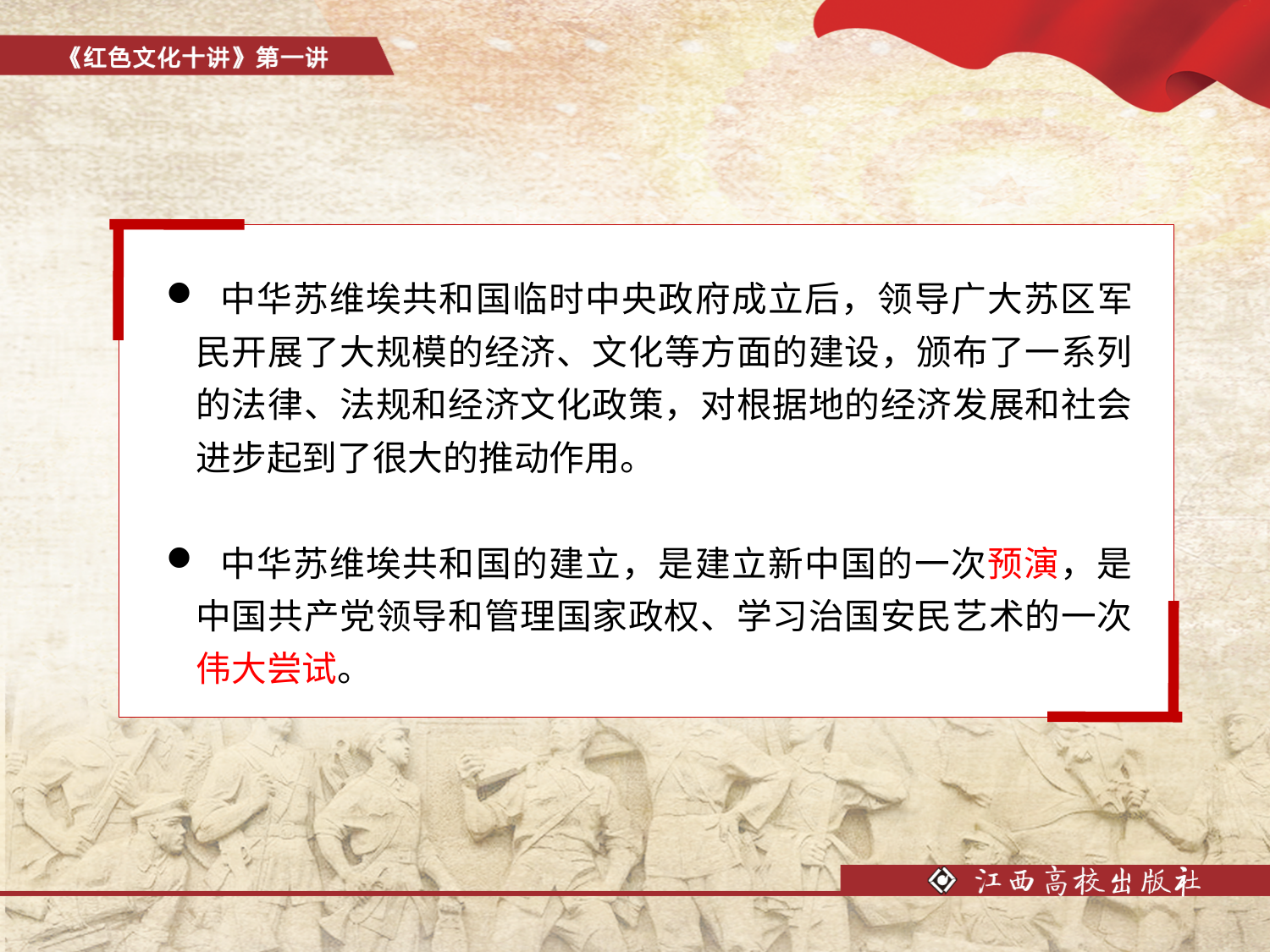

中华苏维埃共和国临时中央政府成立后，领导广大苏区军民开展了大规模的经济、文化等方面的建设，颁布了一系列的法律、法规和经济文化政策，对根据地的经济发展和社会进步起到了很大的推动作用。

 中华苏维埃共和国的建立，是建立新中国的一次预演，是中国共产党领导和管理国家政权、学习治国安民艺术的一次伟大尝试。